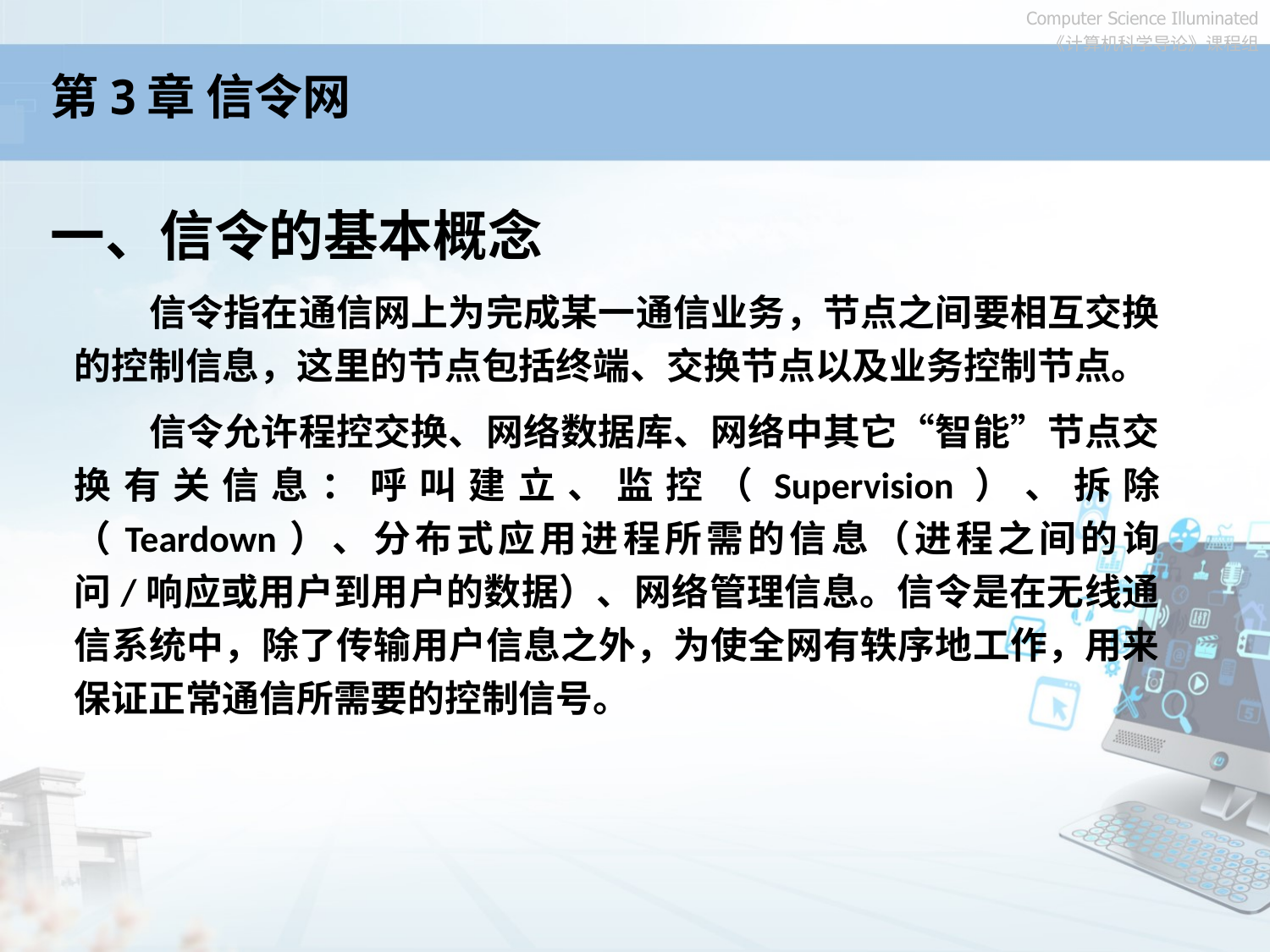

# 第3章 信令网
一、信令的基本概念
          信令指在通信网上为完成某一通信业务，节点之间要相互交换的控制信息，这里的节点包括终端、交换节点以及业务控制节点。
          信令允许程控交换、网络数据库、网络中其它“智能”节点交换有关信息：呼叫建立、监控（Supervision）、拆除（Teardown）、分布式应用进程所需的信息（进程之间的询问/响应或用户到用户的数据）、网络管理信息。信令是在无线通信系统中，除了传输用户信息之外，为使全网有轶序地工作，用来保证正常通信所需要的控制信号。